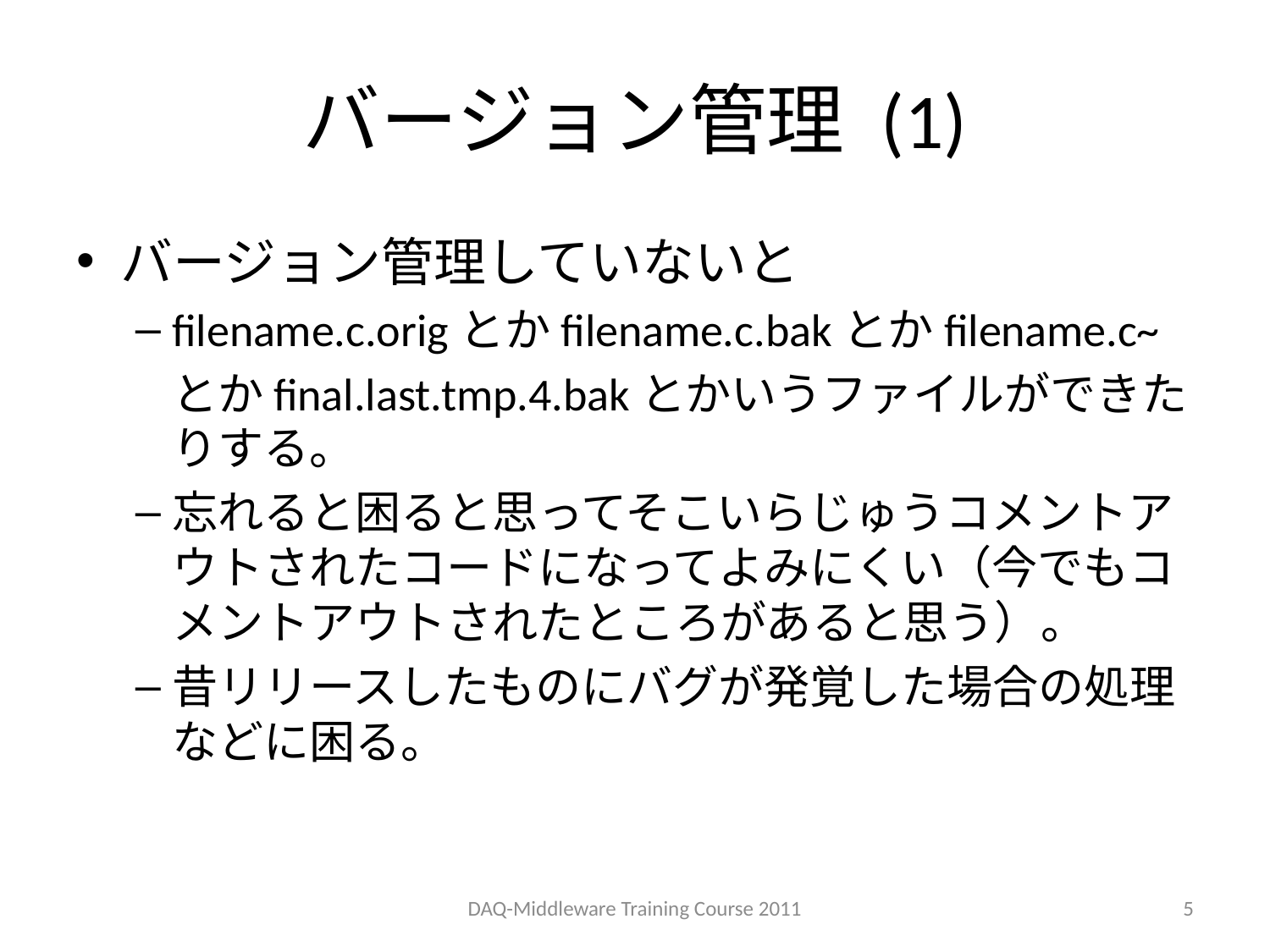

# バージョン管理 (1)
バージョン管理していないと
filename.c.origとかfilename.c.bakとかfilename.c~
	とかfinal.last.tmp.4.bakとかいうファイルができたりする。
忘れると困ると思ってそこいらじゅうコメントアウトされたコードになってよみにくい（今でもコメントアウトされたところがあると思う）。
昔リリースしたものにバグが発覚した場合の処理などに困る。
DAQ-Middleware Training Course 2011
5